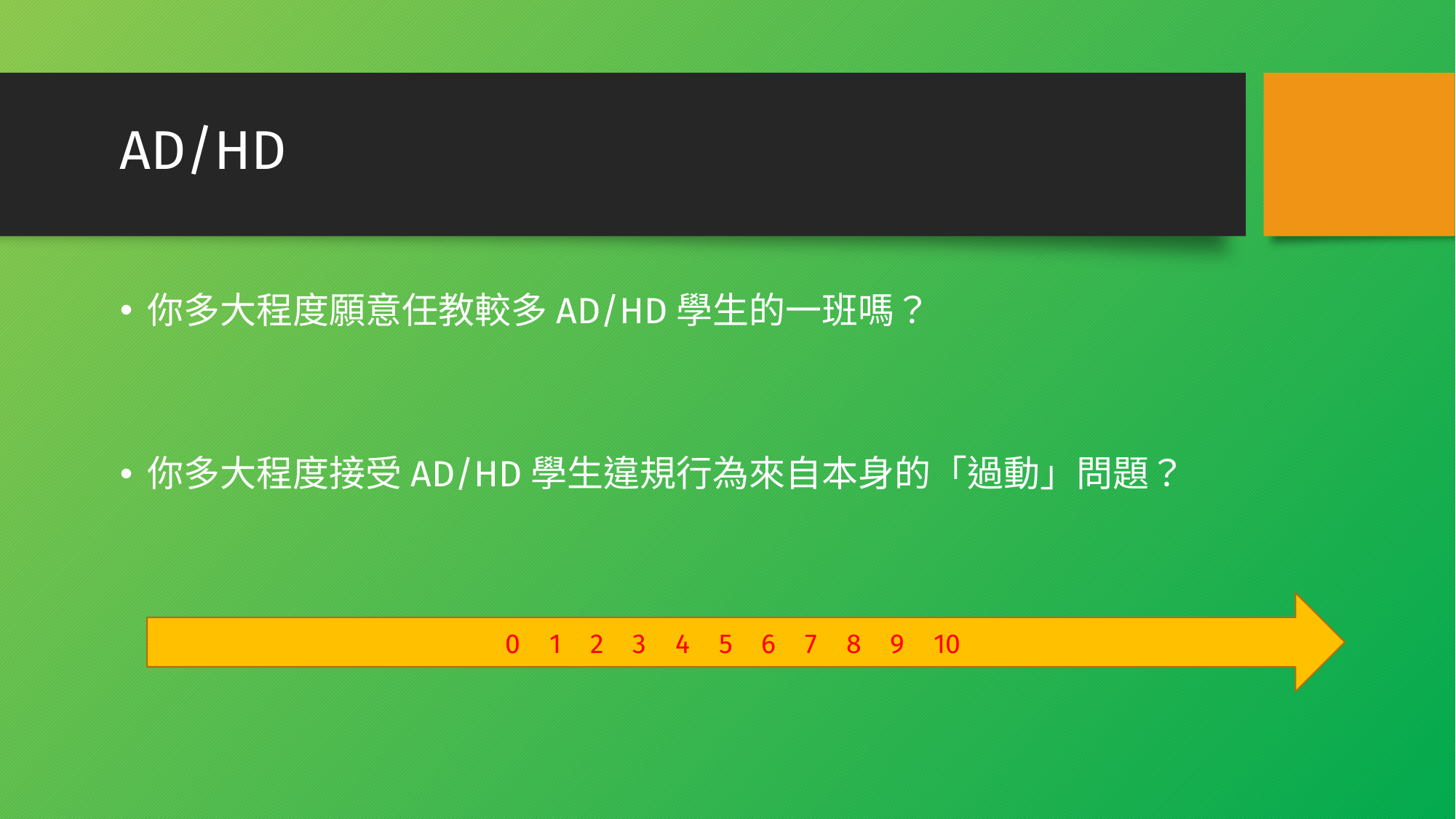

AD/HD
你多大程度願意任教較多AD/HD學生的一班嗎？

你多大程度接受AD/HD學生違規行為來自本身的「過動」問題？
0    1    2    3    4    5    6    7    8    9    10